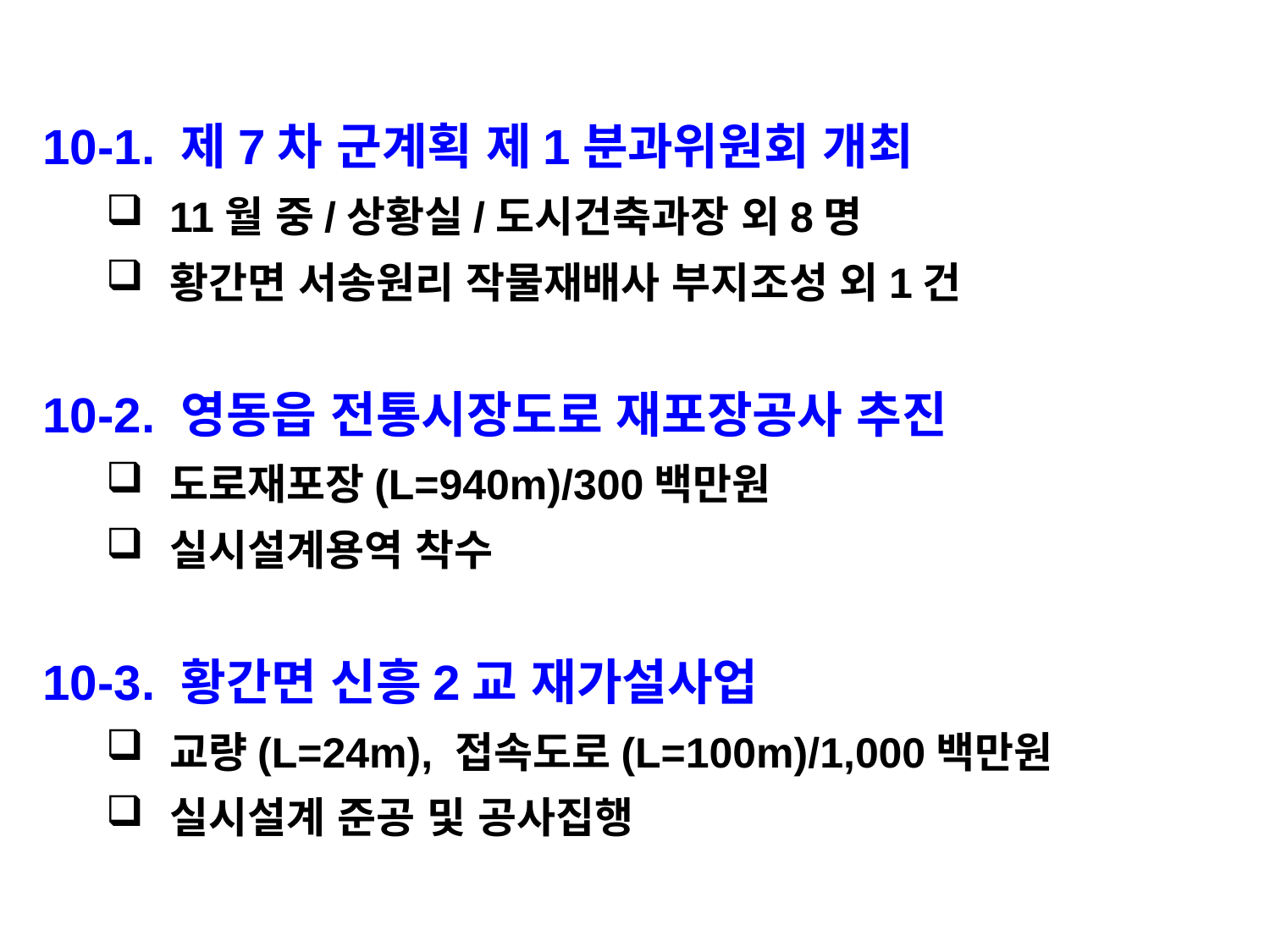

10-1. 제7차 군계획 제1분과위원회 개최
11월 중/상황실/도시건축과장 외8명
황간면 서송원리 작물재배사 부지조성 외1건
10-2. 영동읍 전통시장도로 재포장공사 추진
도로재포장(L=940m)/300백만원
실시설계용역 착수
10-3. 황간면 신흥2교 재가설사업
교량(L=24m), 접속도로(L=100m)/1,000백만원
실시설계 준공 및 공사집행